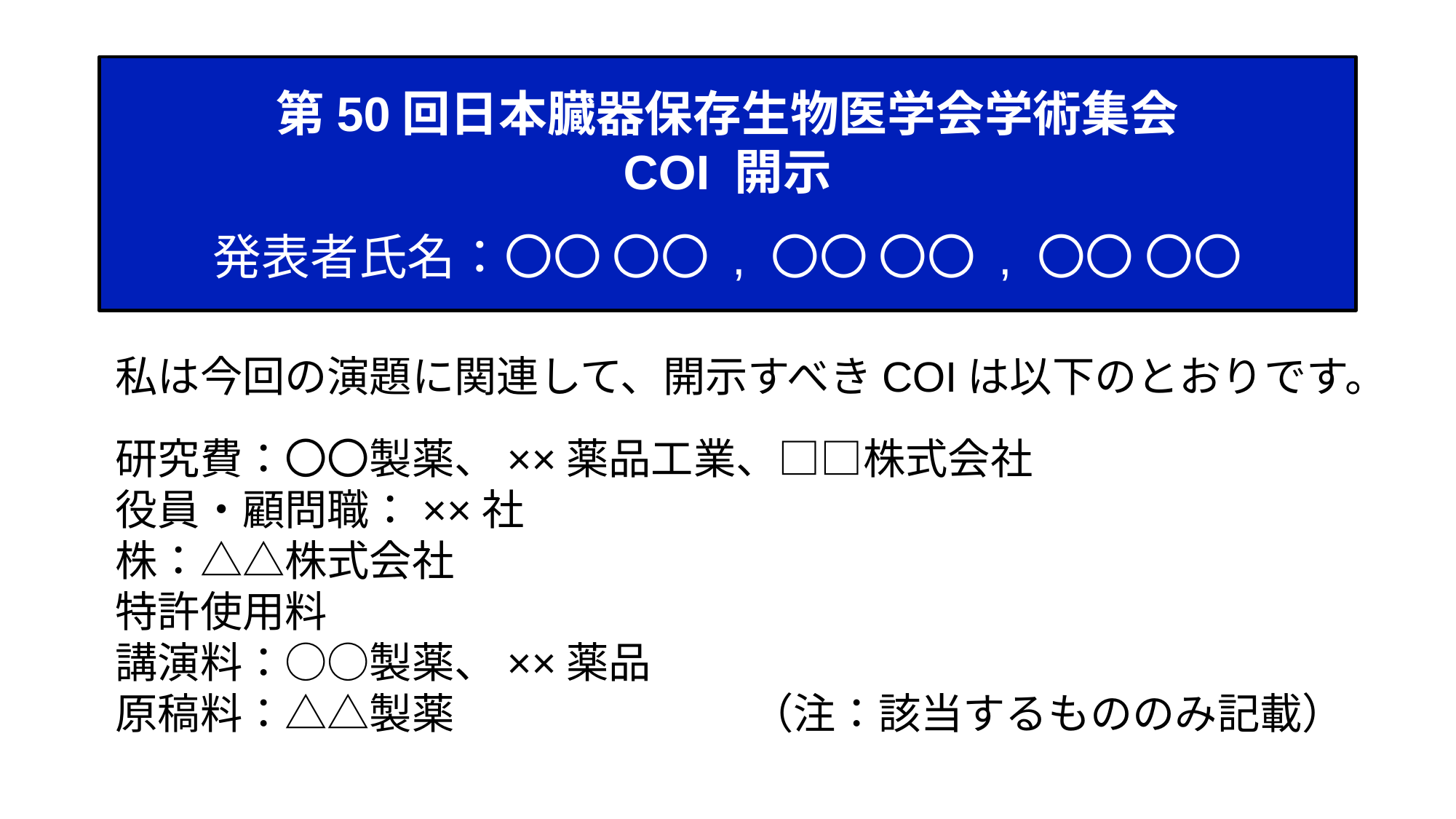

第50回日本臓器保存生物医学会学術集会
COI 開示
発表者氏名：〇〇 〇〇 , 〇〇 〇〇 , 〇〇 〇〇
私は今回の演題に関連して、開示すべきCOIは以下のとおりです。
研究費：〇〇製薬、××薬品工業、□□株式会社
役員・顧問職：××社
株：△△株式会社
特許使用料
講演料：○○製薬、××薬品
原稿料：△△製薬　　　　　　　（注：該当するもののみ記載）